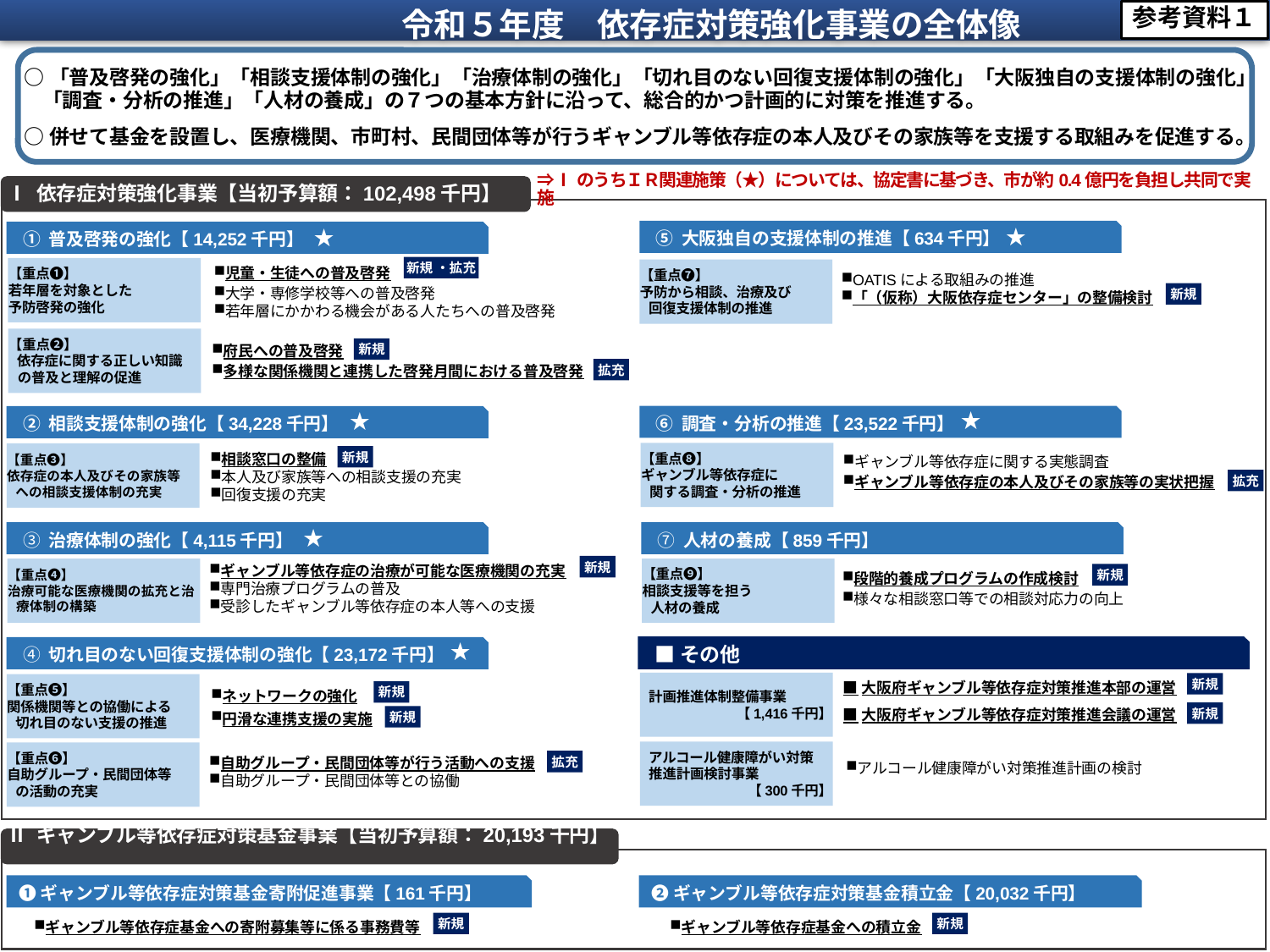

令和５年度　依存症対策強化事業の全体像
参考資料１

○「普及啓発の強化」「相談支援体制の強化」「治療体制の強化」「切れ目のない回復支援体制の強化」「大阪独自の支援体制の強化」「調査・分析の推進」「人材の養成」の７つの基本方針に沿って、総合的かつ計画的に対策を推進する。
○併せて基金を設置し、医療機関、市町村、民間団体等が行うギャンブル等依存症の本人及びその家族等を支援する取組みを促進する。
⇒ⅠのうちＩＲ関連施策（★）については、協定書に基づき、市が約0.4億円を負担し共同で実施
 Ⅰ 依存症対策強化事業【当初予算額：102,498千円】

 ⑤ 大阪独自の支援体制の推進【634千円】
 ① 普及啓発の強化【14,252千円】
★
★
新規 ・拡充
【重点❶】
若年層を対象とした
予防啓発の強化
OATISによる取組みの推進
「（仮称）大阪依存症センター」の整備検討
児童・生徒への普及啓発
大学・専修学校等への普及啓発
若年層にかかわる機会がある人たちへの普及啓発
【重点❼】
予防から相談、治療及び
回復支援体制の推進
新規
【重点❷】
依存症に関する正しい知識
の普及と理解の促進
府民への普及啓発
多様な関係機関と連携した啓発月間における普及啓発
新規
拡充
 ⑥ 調査・分析の推進【23,522千円】
 ② 相談支援体制の強化【34,228千円】
★
★
ギャンブル等依存症に関する実態調査
ギャンブル等依存症の本人及びその家族等の実状把握
【重点❽】
ギャンブル等依存症に
関する調査・分析の推進
【重点❸】
依存症の本人及びその家族等
への相談支援体制の充実
新規
相談窓口の整備
本人及び家族等への相談支援の充実
回復支援の充実
拡充
 ③ 治療体制の強化【4,115千円】
 ⑦ 人材の養成【859千円】
★
ギャンブル等依存症の治療が可能な医療機関の充実
専門治療プログラムの普及
受診したギャンブル等依存症の本人等への支援
新規
【重点❹】
治療可能な医療機関の拡充と治療体制の構築
【重点❾】
相談支援等を担う
人材の養成
段階的養成プログラムの作成検討
様々な相談窓口等での相談対応力の向上
新規
 ■その他
 ④ 切れ目のない回復支援体制の強化【23,172千円】
★
■大阪府ギャンブル等依存症対策推進本部の運営

■大阪府ギャンブル等依存症対策推進会議の運営
計画推進体制整備事業
【1,416千円】
新規
【重点❺】
関係機関等との協働による
切れ目のない支援の推進
ネットワークの強化
円滑な連携支援の実施
新規
新規
新規
アルコール健康障がい対策
推進計画検討事業
【300千円】
【重点❻】
自助グループ・民間団体等
の活動の充実
アルコール健康障がい対策推進計画の検討
自助グループ・民間団体等が行う活動への支援
自助グループ・民間団体等との協働
拡充
 Ⅱ ギャンブル等依存症対策基金事業【当初予算額：20,193千円】

❶ギャンブル等依存症対策基金寄附促進事業【161千円】
❷ギャンブル等依存症対策基金積立金【20,032千円】
新規
新規
ギャンブル等依存症基金への寄附募集等に係る事務費等
ギャンブル等依存症基金への積立金